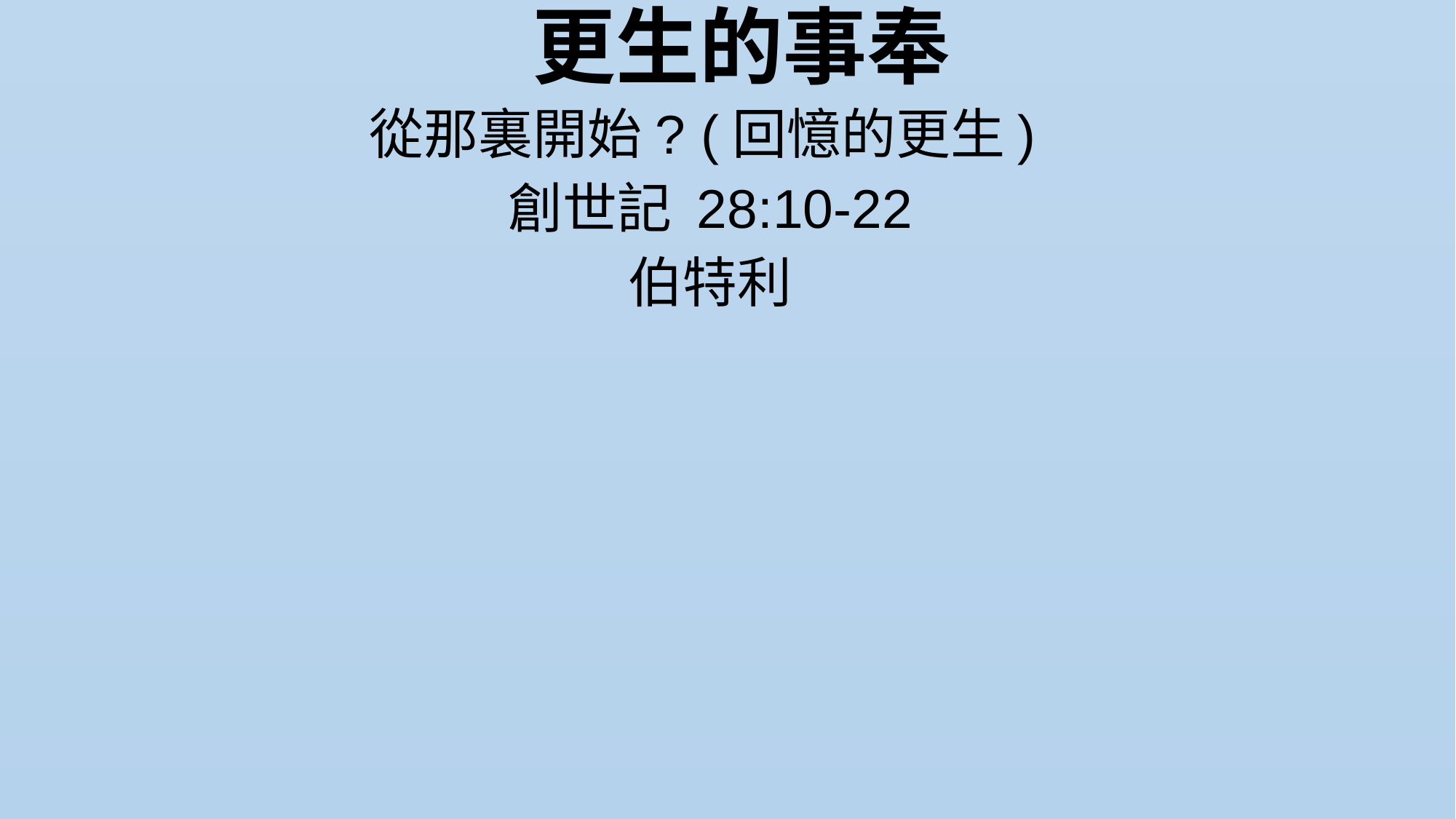

# 更生的事奉
從那裏開始? (回憶的更生)
創世記 28:10-22
伯特利